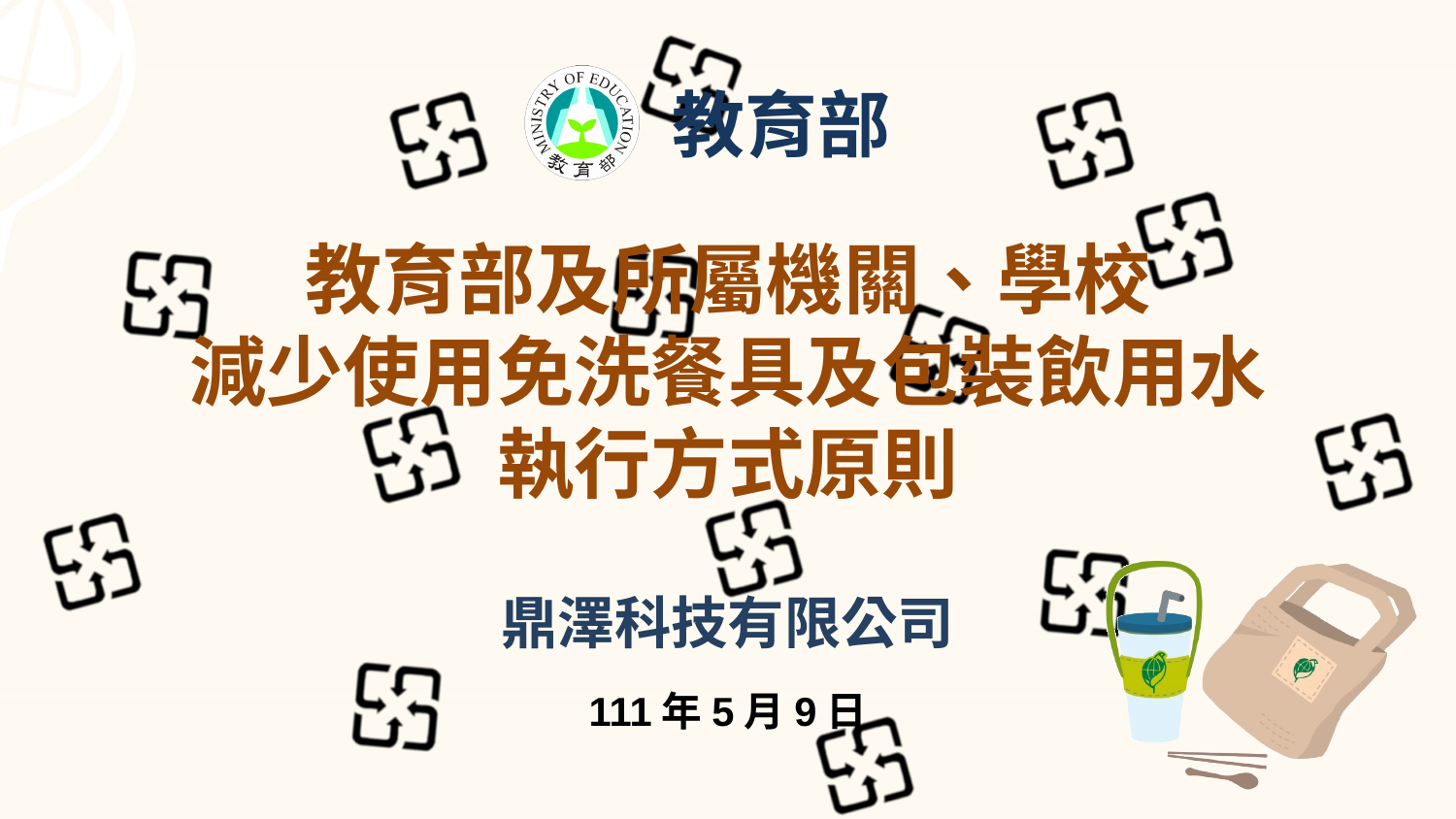

# 教育部及所屬機關、學校 減少使用免洗餐具及包裝飲用水 執行方式原則
鼎澤科技有限公司
111年5月9日